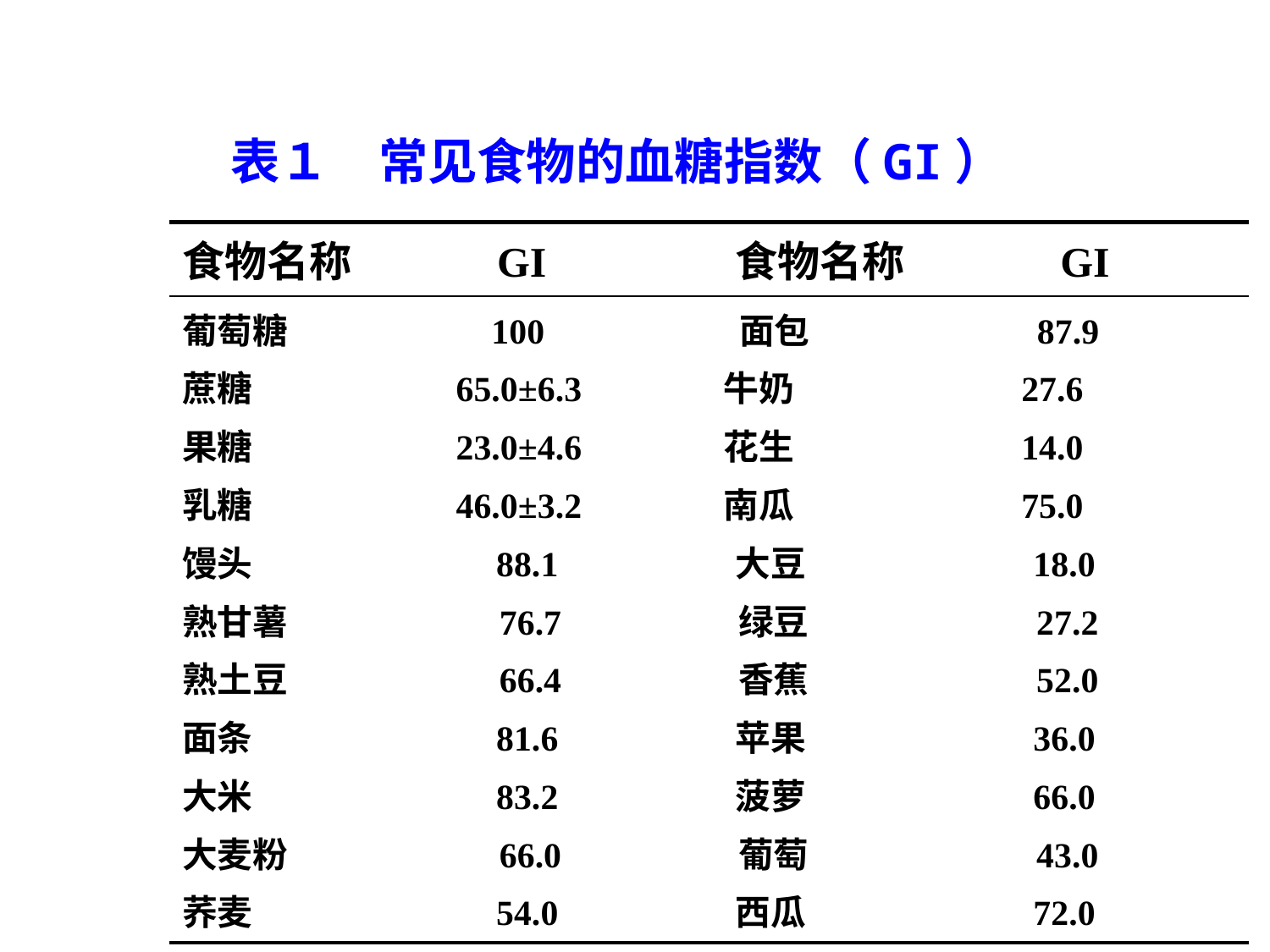

# 表１　常见食物的血糖指数（GI）
| 食物名称 GI 食物名称 GI |
| --- |
| 葡萄糖 100 面包 87.9 蔗糖 65.0±6.3 牛奶 27.6 果糖 23.0±4.6 花生 14.0 乳糖 46.0±3.2 南瓜 75.0 馒头 88.1 大豆 18.0 熟甘薯 76.7 绿豆 27.2 熟土豆 66.4 香蕉 52.0 面条 81.6 苹果 36.0 大米 83.2 菠萝 66.0 大麦粉 66.0 葡萄 43.0 荞麦 54.0 西瓜 72.0 |